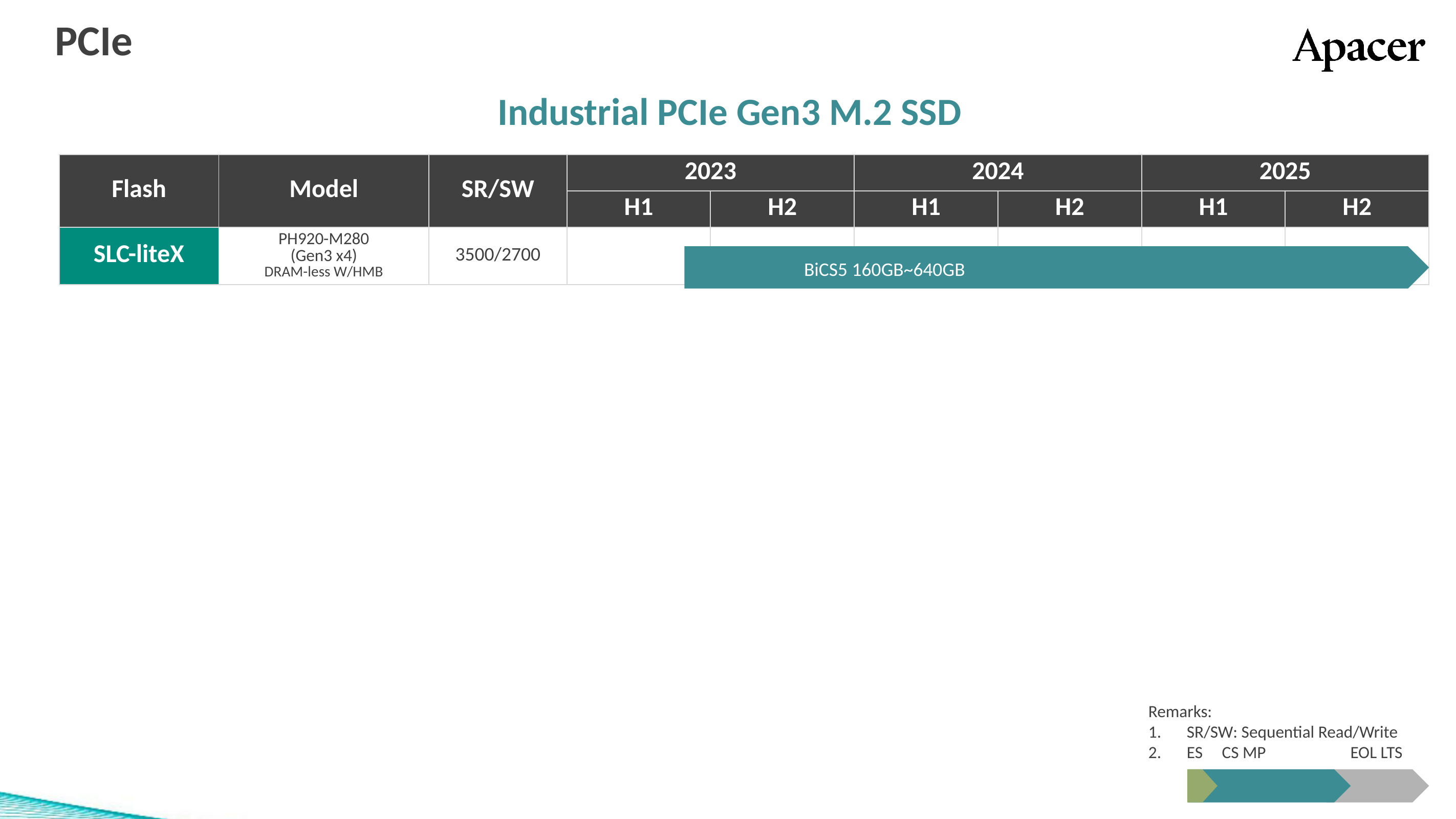

PCIe
Industrial PCIe Gen3 M.2 SSD
| Flash | Model | SR/SW | 2023 |  | 2024 |  | 2025 |  |
| --- | --- | --- | --- | --- | --- | --- | --- | --- |
|  |  |  | H1 | H2 | H1 | H2 | H1 | H2 |
| SLC-liteX | PH920-M280 (Gen3 x4) DRAM-less W/HMB | 3500/2700 |  |  |  |  |  |  |
標準色
附屬
配色
3D TLC
2D MLC
SLC-lite
SLC
類工

SLC-liteX

    BiCS5 160GB~640GB
Remarks:
SR/SW: Sequential Read/Write
ES     CS MP                      EOL LTS